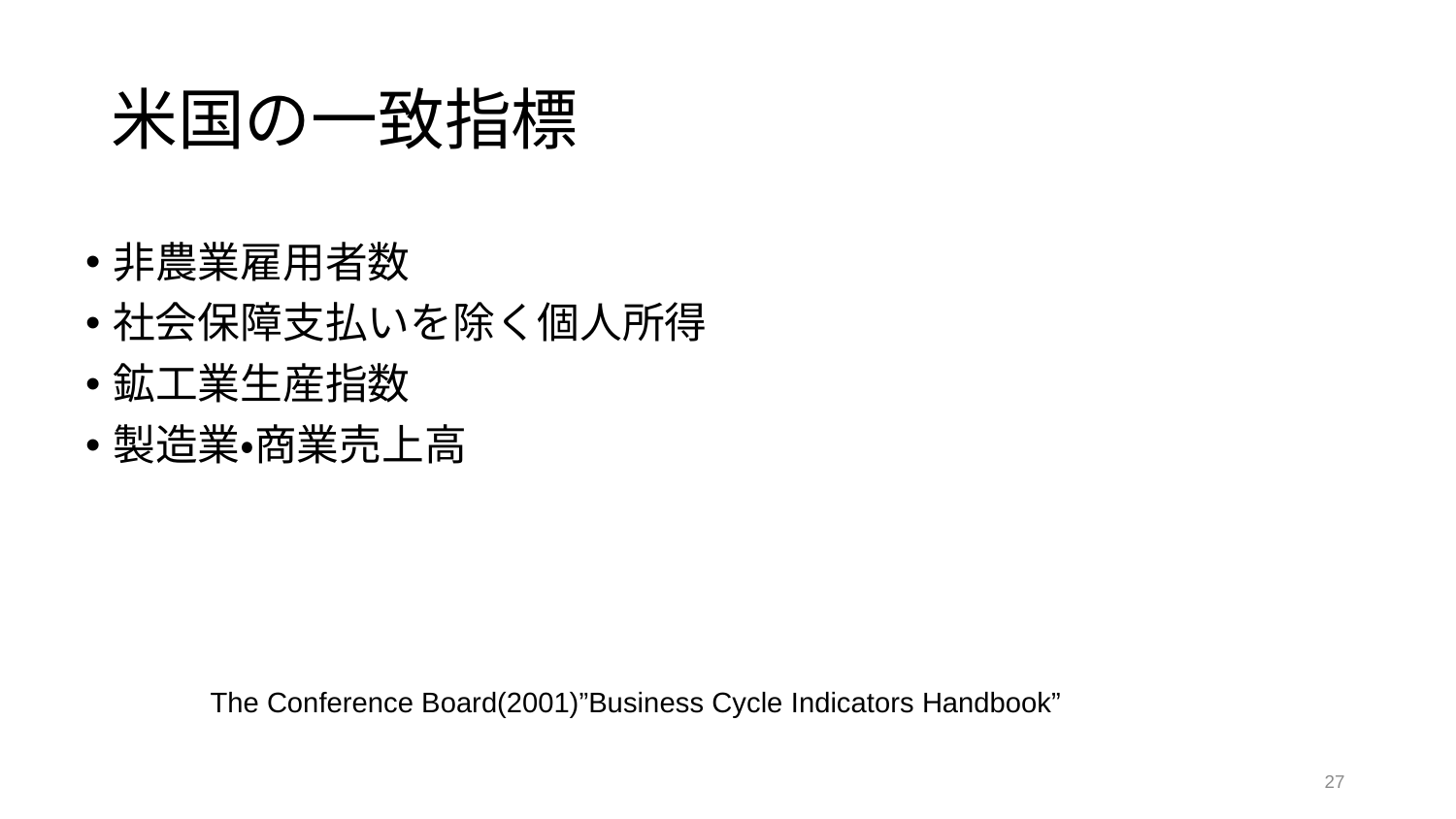

# 米国の一致指標
非農業雇用者数
社会保障支払いを除く個人所得
鉱工業生産指数
製造業・商業売上高
The Conference Board(2001)”Business Cycle Indicators Handbook”
27